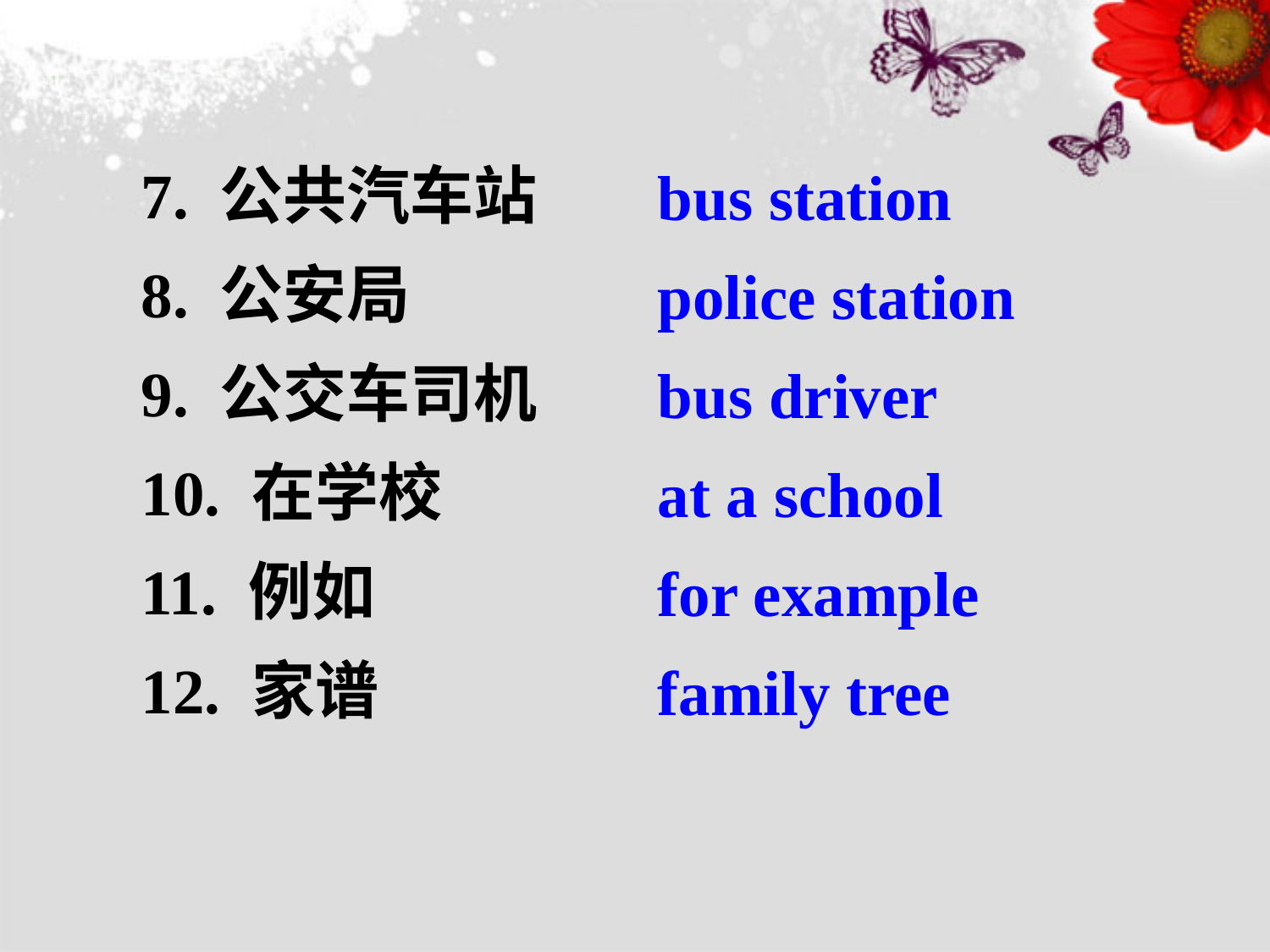

7. 公共汽车站
8. 公安局
9. 公交车司机
10. 在学校
11. 例如
12. 家谱
bus station
police station
bus driver
at a school
for example
family tree